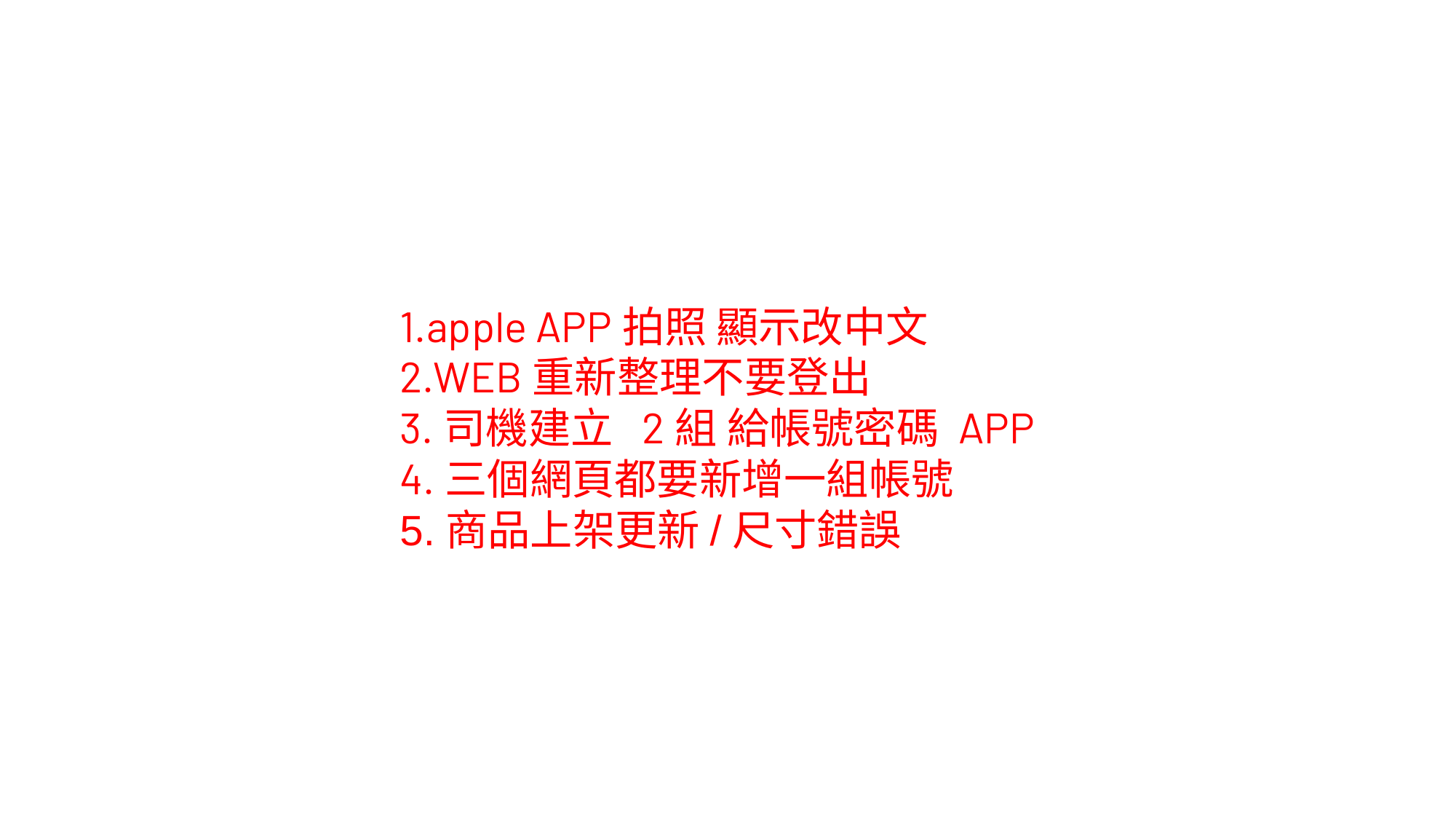

1.apple APP拍照 顯示改中文
2.WEB重新整理不要登出
3.司機建立  2組 給帳號密碼 APP
4.三個網頁都要新增一組帳號
5.商品上架更新/尺寸錯誤